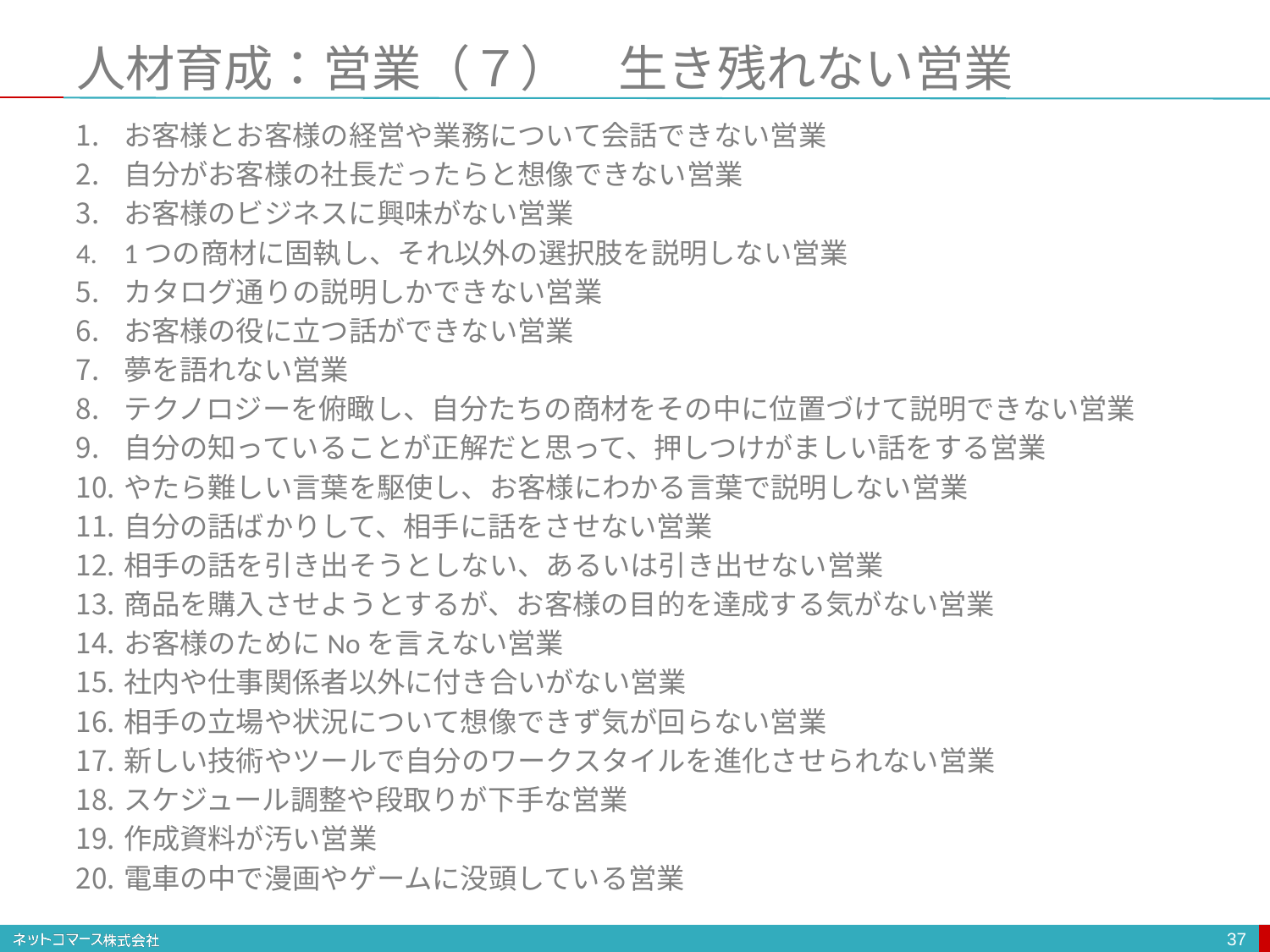

# 人材育成：営業（７）　生き残れない営業
お客様とお客様の経営や業務について会話できない営業
自分がお客様の社長だったらと想像できない営業
お客様のビジネスに興味がない営業
1つの商材に固執し、それ以外の選択肢を説明しない営業
カタログ通りの説明しかできない営業
お客様の役に立つ話ができない営業
夢を語れない営業
テクノロジーを俯瞰し、自分たちの商材をその中に位置づけて説明できない営業
自分の知っていることが正解だと思って、押しつけがましい話をする営業
やたら難しい言葉を駆使し、お客様にわかる言葉で説明しない営業
自分の話ばかりして、相手に話をさせない営業
相手の話を引き出そうとしない、あるいは引き出せない営業
商品を購入させようとするが、お客様の目的を達成する気がない営業
お客様のためにNoを言えない営業
社内や仕事関係者以外に付き合いがない営業
相手の立場や状況について想像できず気が回らない営業
新しい技術やツールで自分のワークスタイルを進化させられない営業
スケジュール調整や段取りが下手な営業
作成資料が汚い営業
電車の中で漫画やゲームに没頭している営業
37